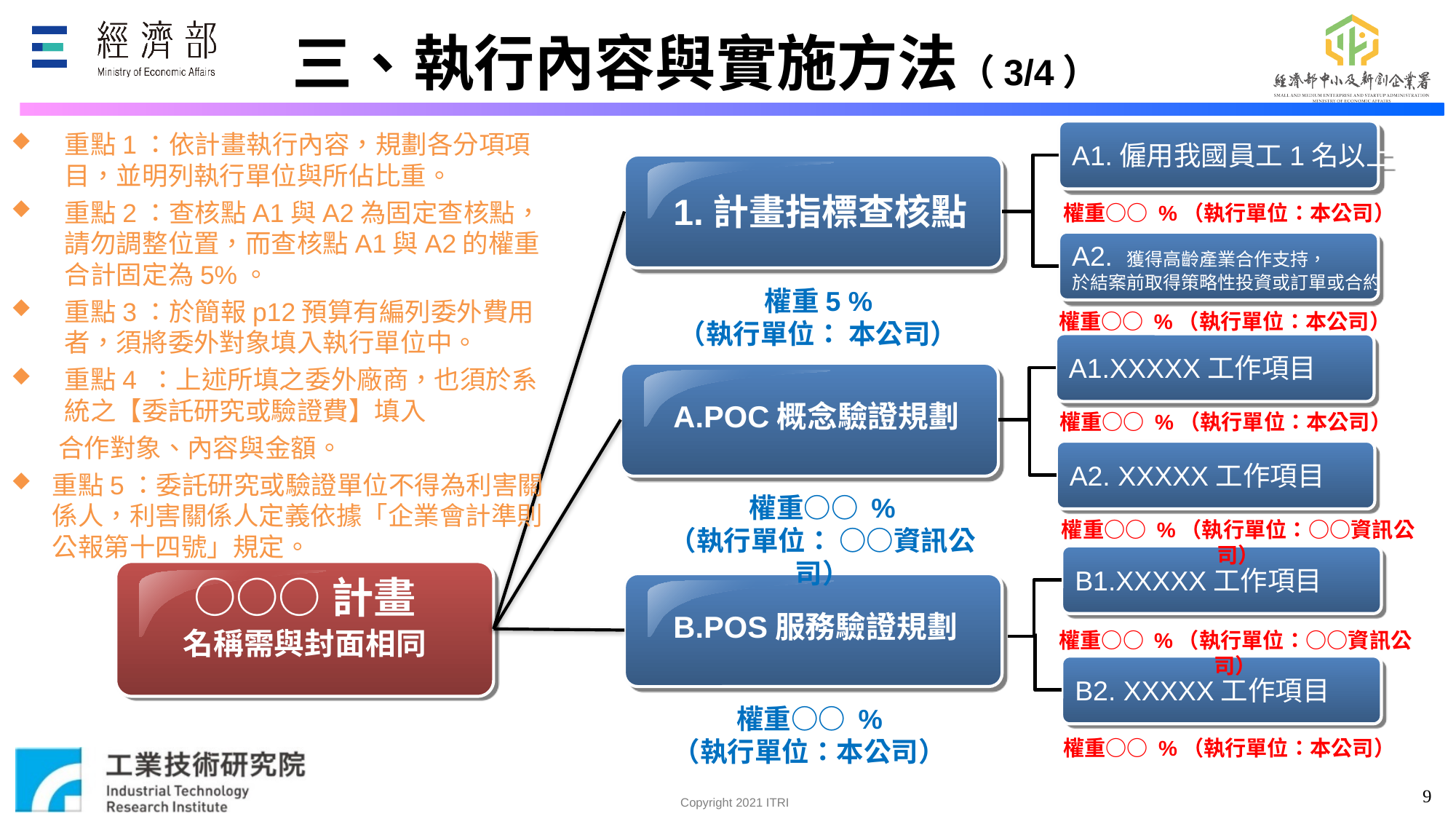

三、執行內容與實施方法（3/4）
A1.僱用我國員工1名以上
A2. 獲得高齡產業合作支持，
於結案前取得策略性投資或訂單或合約
重點1：依計畫執行內容，規劃各分項項目，並明列執行單位與所佔比重。
重點2：查核點A1與A2為固定查核點，請勿調整位置，而查核點A1與A2的權重合計固定為5%。
重點3：於簡報p12預算有編列委外費用者，須將委外對象填入執行單位中。
重點4 ：上述所填之委外廠商，也須於系統之【委託研究或驗證費】填入
       合作對象、內容與金額。
重點5：委託研究或驗證單位不得為利害關係人，利害關係人定義依據「企業會計準則公報第十四號」規定。

1.計畫指標查核點
權重○○ %（執行單位：本公司）
權重5 %
（執行單位： 本公司）
權重○○ %（執行單位：本公司）
A1.XXXXX工作項目
A2. XXXXX工作項目

A.POC概念驗證規劃
權重○○ %（執行單位：本公司）
權重○○ %
（執行單位： ○○資訊公司）
權重○○ %（執行單位：○○資訊公司）
B1.XXXXX工作項目
B2. XXXXX工作項目

○○○計畫
名稱需與封面相同

B.POS服務驗證規劃
權重○○ %（執行單位：○○資訊公司）
權重○○ %
（執行單位：本公司）
權重○○ %（執行單位：本公司）
9